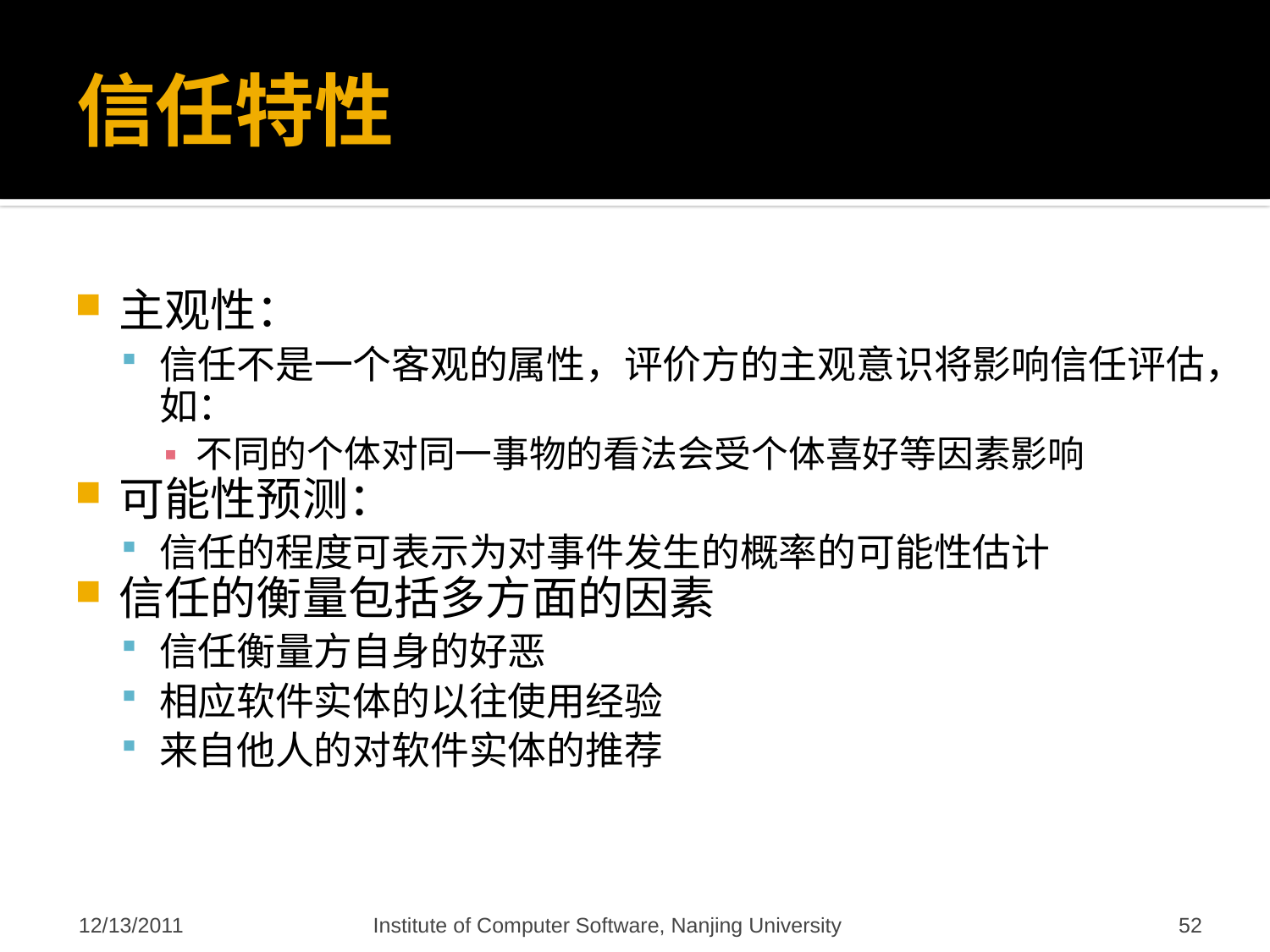

# 信任特性
主观性：
信任不是一个客观的属性，评价方的主观意识将影响信任评估，如：
不同的个体对同一事物的看法会受个体喜好等因素影响
可能性预测：
信任的程度可表示为对事件发生的概率的可能性估计
信任的衡量包括多方面的因素
信任衡量方自身的好恶
相应软件实体的以往使用经验
来自他人的对软件实体的推荐
52
12/13/2011
Institute of Computer Software, Nanjing University
52